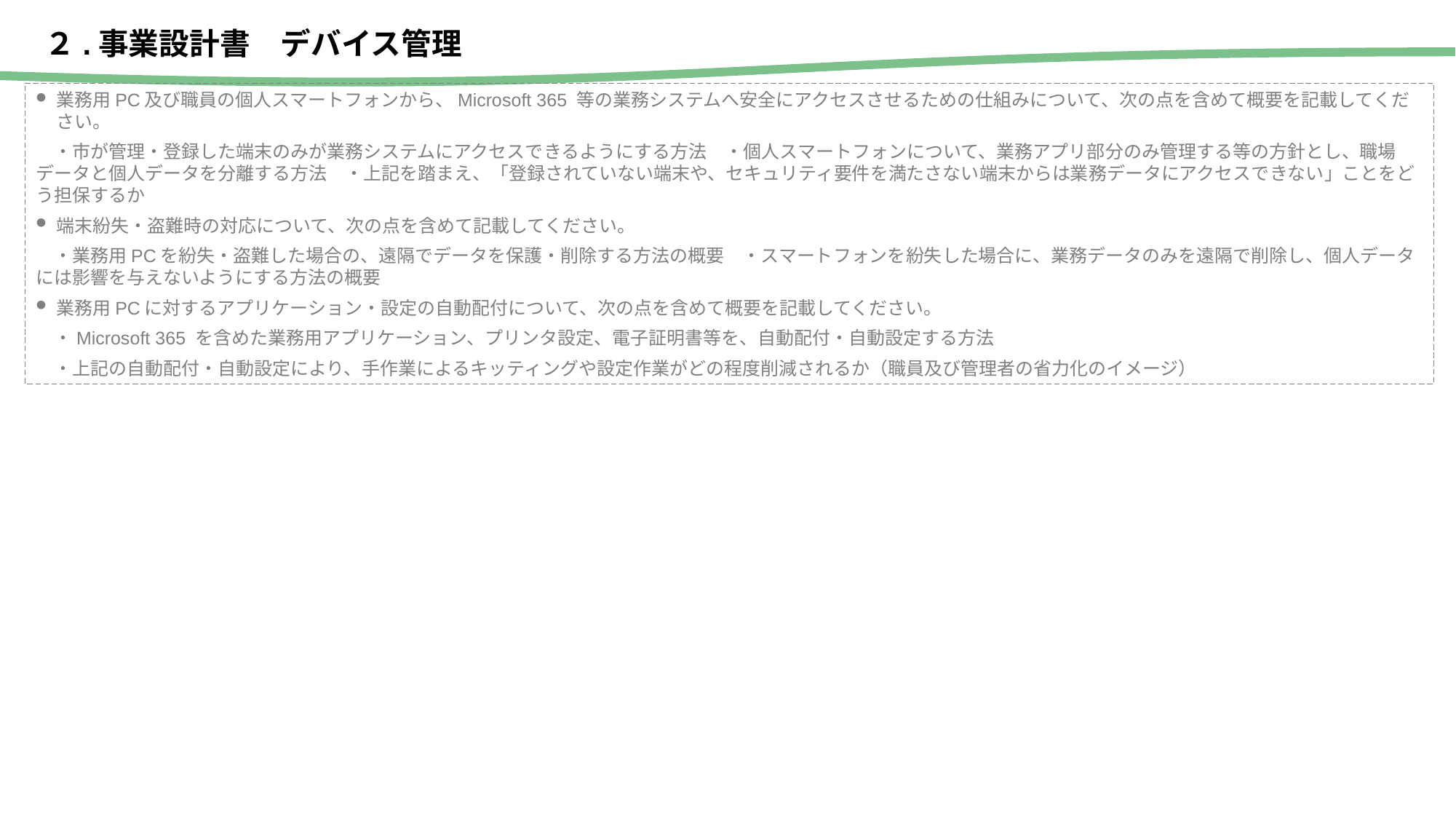

２.事業設計書　デバイス管理

業務用PC及び職員の個人スマートフォンから、Microsoft 365 等の業務システムへ安全にアクセスさせるための仕組みについて、次の点を含めて概要を記載してください。
　・市が管理・登録した端末のみが業務システムにアクセスできるようにする方法　・個人スマートフォンについて、業務アプリ部分のみ管理する等の方針とし、職場データと個人データを分離する方法　・上記を踏まえ、「登録されていない端末や、セキュリティ要件を満たさない端末からは業務データにアクセスできない」ことをどう担保するか
端末紛失・盗難時の対応について、次の点を含めて記載してください。
　・業務用PCを紛失・盗難した場合の、遠隔でデータを保護・削除する方法の概要　・スマートフォンを紛失した場合に、業務データのみを遠隔で削除し、個人データには影響を与えないようにする方法の概要
業務用PCに対するアプリケーション・設定の自動配付について、次の点を含めて概要を記載してください。
　・Microsoft 365 を含めた業務用アプリケーション、プリンタ設定、電子証明書等を、自動配付・自動設定する方法
　・上記の自動配付・自動設定により、手作業によるキッティングや設定作業がどの程度削減されるか（職員及び管理者の省力化のイメージ）